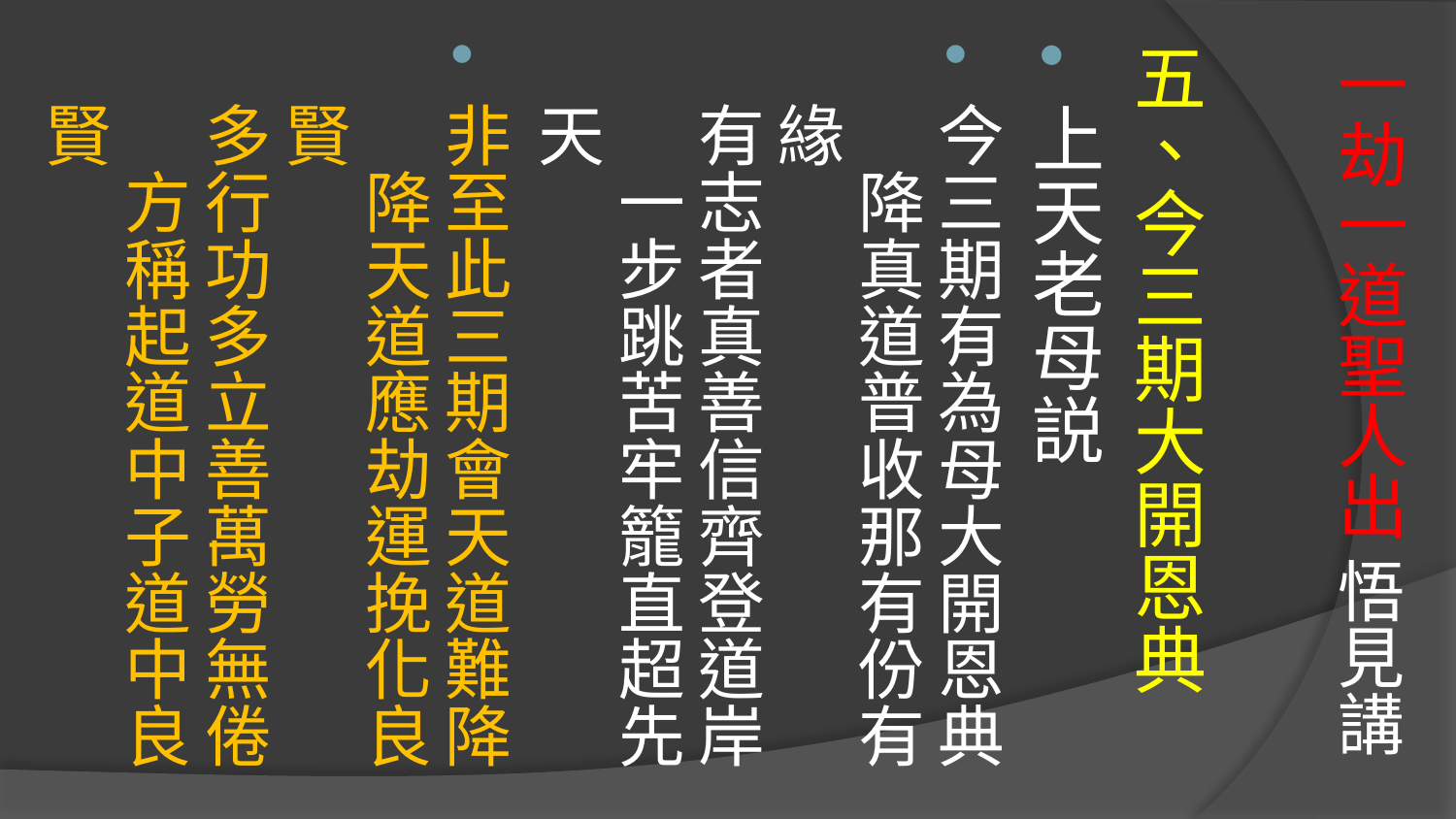

# 一劫一道聖人出 悟見講
五、今三期大開恩典
上天老母説
今三期有為母大開恩典　降真道普收那有份有緣
有志者真善信齊登道岸　一步跳苦牢籠直超先天
非至此三期會天道難降　降天道應劫運挽化良賢
多行功多立善萬勞無倦　方稱起道中子道中良賢